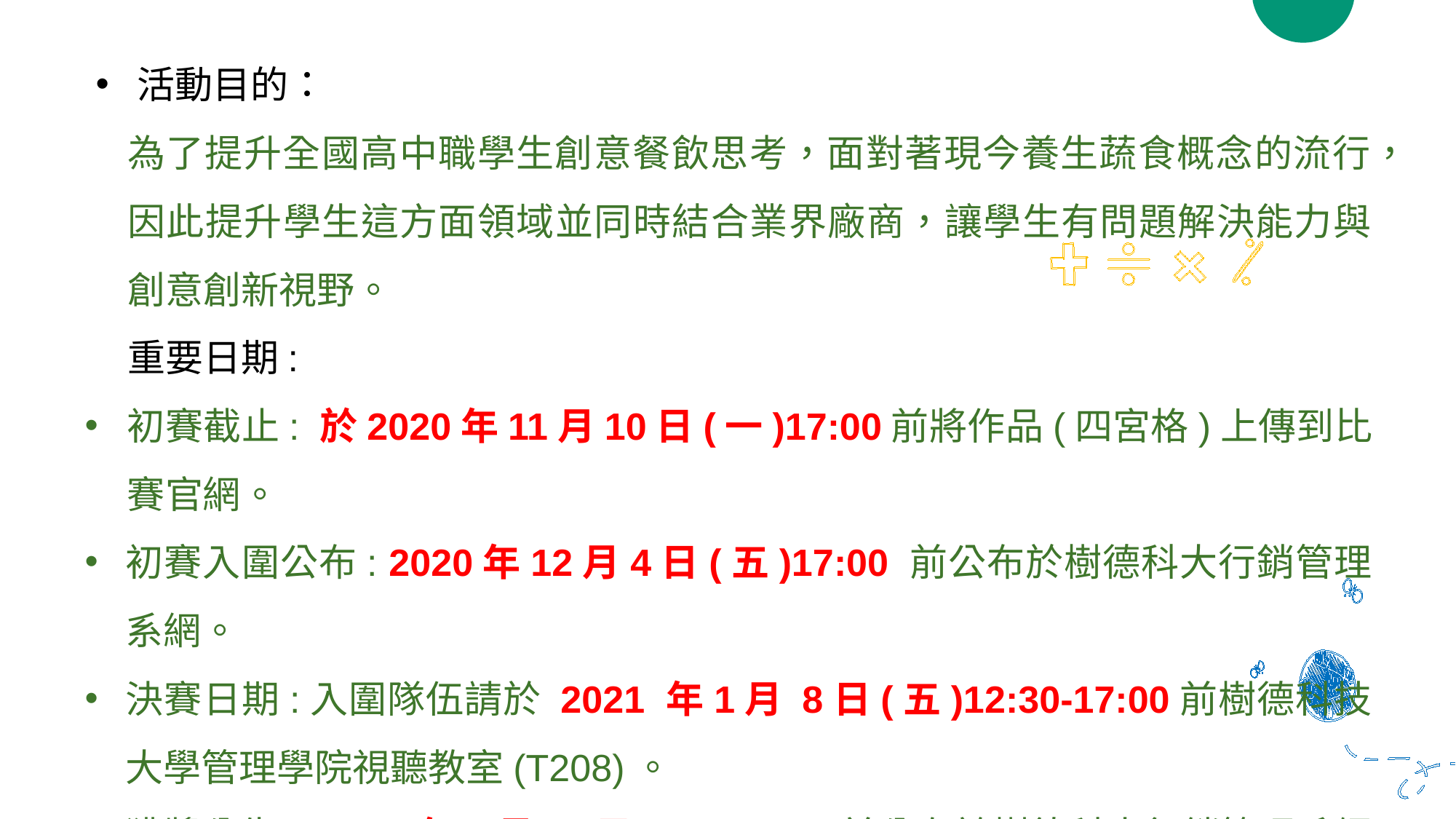

活動目的：
為了提升全國高中職學生創意餐飲思考，面對著現今養生蔬食概念的流行，因此提升學生這方面領域並同時結合業界廠商，讓學生有問題解決能力與創意創新視野。
重要日期:
初賽截止: 於2020年11月10日(一)17:00前將作品(四宮格)上傳到比賽官網。
初賽入圍公布: 2020年12月4日(五)17:00 前公布於樹德科大行銷管理系網。
決賽日期:入圍隊伍請於 2021 年1月 8日(五)12:30-17:00前樹德科技大學管理學院視聽教室(T208)。
獲獎公告：2021年1月15日(五) 17:00前公布於樹德科大行銷管理系網。